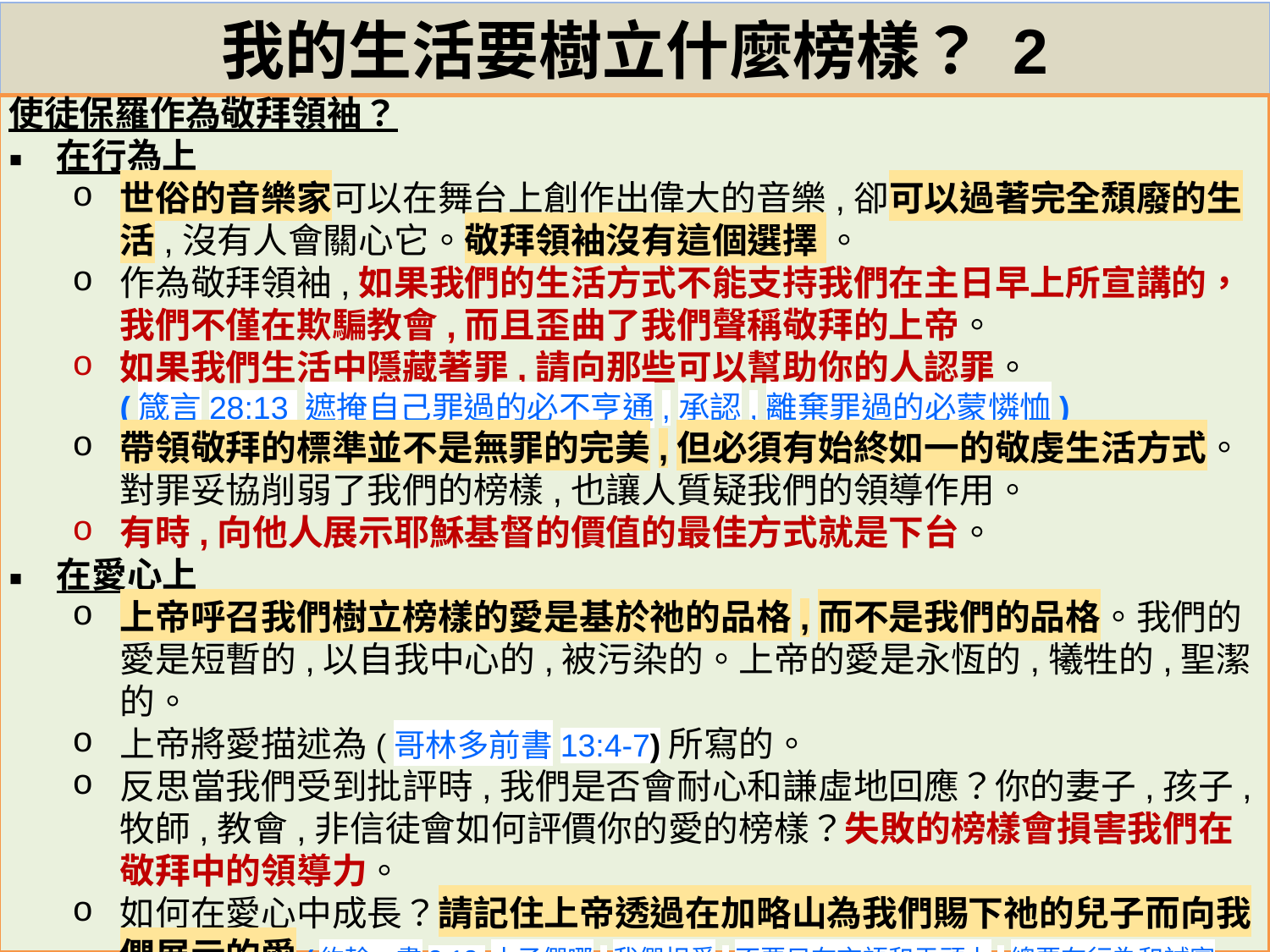

# 我的生活要樹立什麼榜樣？ 2
使徒保羅作為敬拜領袖？
在行為上
世俗的音樂家可以在舞台上創作出偉大的音樂,卻可以過著完全頹廢的生活,沒有人會關心它。敬拜領袖沒有這個選擇 。
作為敬拜領袖,如果我們的生活方式不能支持我們在主日早上所宣講的，我們不僅在欺騙教會,而且歪曲了我們聲稱敬拜的上帝。
如果我們生活中隱藏著罪,請向那些可以幫助你的人認罪。
(箴言28:13 遮掩自己罪過的必不亨通,承認,離棄罪過的必蒙憐恤)
帶領敬拜的標準並不是無罪的完美,但必須有始終如一的敬虔生活方式。對罪妥協削弱了我們的榜樣,也讓人質疑我們的領導作用。
有時,向他人展示耶穌基督的價值的最佳方式就是下台。
在愛心上
上帝呼召我們樹立榜樣的愛是基於祂的品格,而不是我們的品格。我們的愛是短暫的,以自我中心的,被污染的。上帝的愛是永恆的,犧牲的,聖潔的。
上帝將愛描述為(哥林多前書13:4-7)所寫的。
反思當我們受到批評時,我們是否會耐心和謙虛地回應？你的妻子,孩子,牧師,教會,非信徒會如何評價你的愛的榜樣？失敗的榜樣會損害我們在敬拜中的領導力。
如何在愛心中成長？請記住上帝透過在加略山為我們賜下祂的兒子而向我們展示的愛(約翰一書3:18 小子們哪,我們相愛,不要只在言語和舌頭上,總要在行為和誠實上)